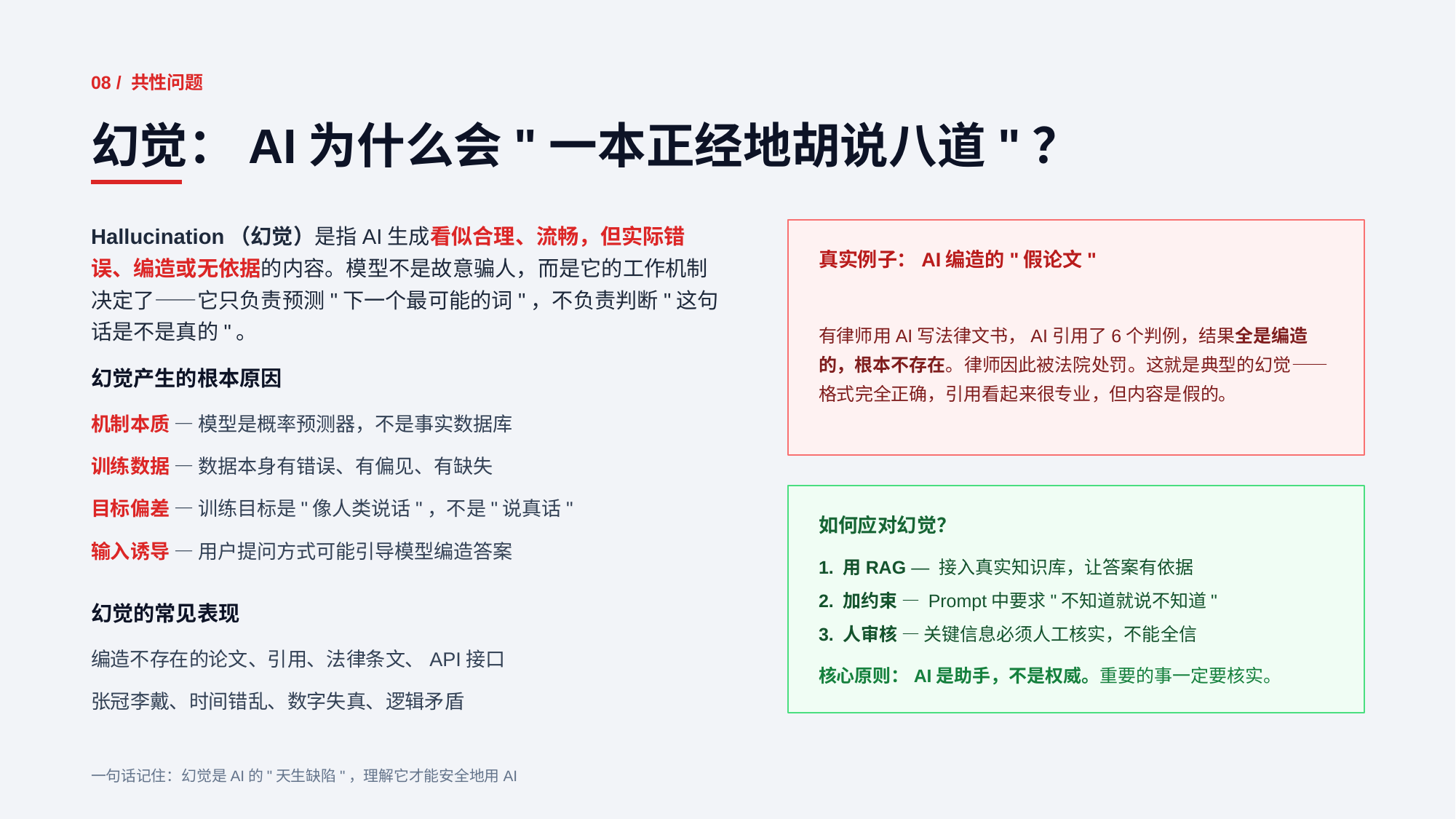

08 / 共性问题
幻觉：AI为什么会"一本正经地胡说八道"？
Hallucination（幻觉）是指AI生成看似合理、流畅，但实际错误、编造或无依据的内容。模型不是故意骗人，而是它的工作机制决定了——它只负责预测"下一个最可能的词"，不负责判断"这句话是不是真的"。

真实例子：AI编造的"假论文"
有律师用AI写法律文书，AI引用了6个判例，结果全是编造的，根本不存在。律师因此被法院处罚。这就是典型的幻觉——格式完全正确，引用看起来很专业，但内容是假的。
幻觉产生的根本原因
机制本质 — 模型是概率预测器，不是事实数据库
训练数据 — 数据本身有错误、有偏见、有缺失

目标偏差 — 训练目标是"像人类说话"，不是"说真话"
如何应对幻觉？
输入诱导 — 用户提问方式可能引导模型编造答案
1. 用RAG — 接入真实知识库，让答案有依据
2. 加约束 — Prompt中要求"不知道就说不知道"
幻觉的常见表现
3. 人审核 — 关键信息必须人工核实，不能全信
编造不存在的论文、引用、法律条文、API接口
核心原则：AI是助手，不是权威。重要的事一定要核实。
张冠李戴、时间错乱、数字失真、逻辑矛盾
一句话记住：幻觉是AI的"天生缺陷"，理解它才能安全地用AI